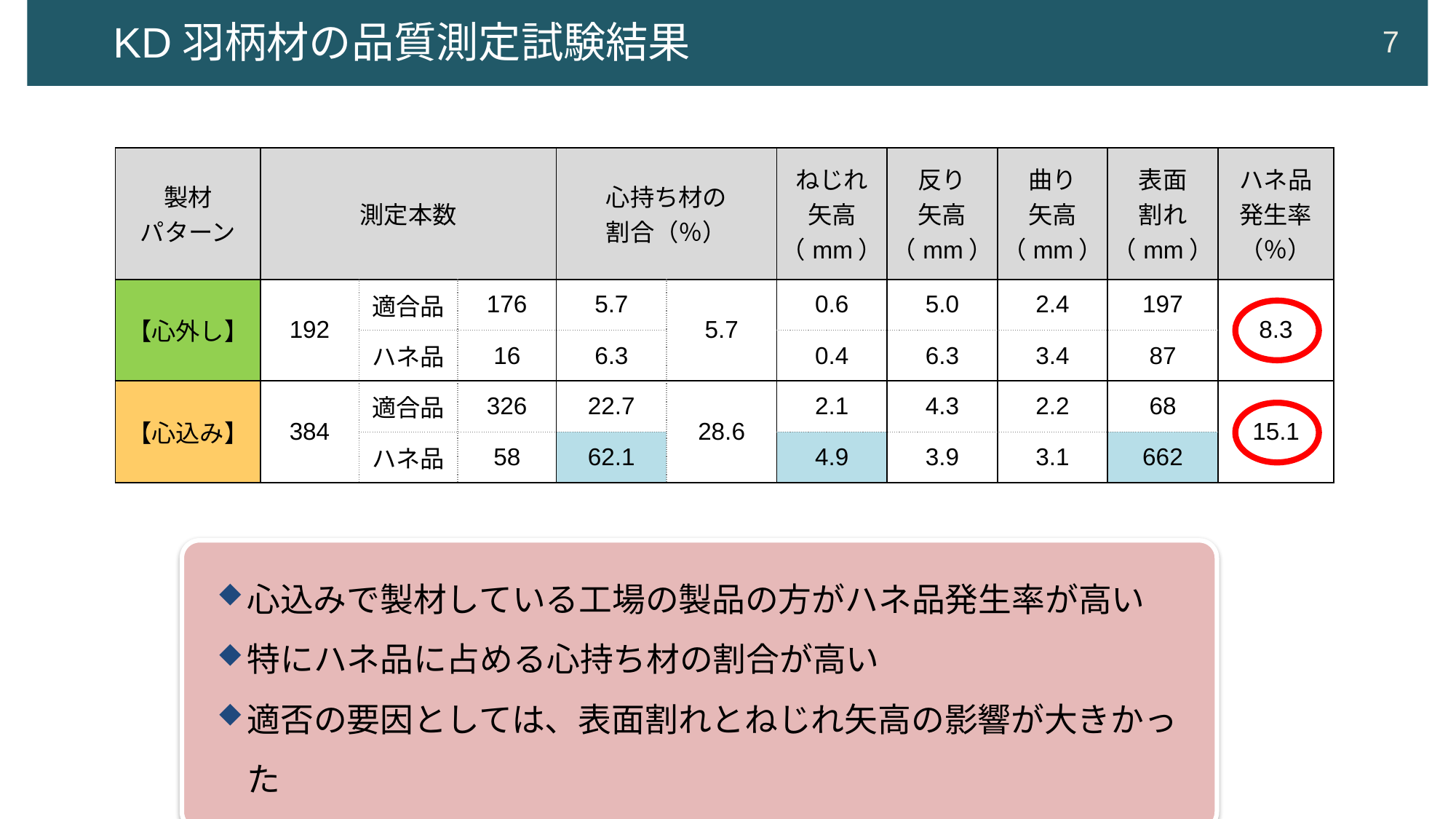

KD羽柄材の品質測定試験結果
7
| 製材 パターン | 測定本数 |  |  | 心持ち材の 割合（％） |  | ねじれ 矢高 （mm） | 反り 矢高 （mm） | 曲り 矢高 （mm） | 表面 割れ （mm） | ハネ品 発生率 （％） |
| --- | --- | --- | --- | --- | --- | --- | --- | --- | --- | --- |
| 【心外し】 | 192 | 適合品 | 176 | 5.7 | 5.7 | 0.6 | 5.0 | 2.4 | 197 | 8.3 |
|  |  | ハネ品 | 16 | 6.3 |  | 0.4 | 6.3 | 3.4 | 87 |  |
| 【心込み】 | 384 | 適合品 | 326 | 22.7 | 28.6 | 2.1 | 4.3 | 2.2 | 68 | 15.1 |
|  |  | ハネ品 | 58 | 62.1 |  | 4.9 | 3.9 | 3.1 | 662 |  |

心込みで製材している工場の製品の方がハネ品発生率が高い
特にハネ品に占める心持ち材の割合が高い
適否の要因としては、表面割れとねじれ矢高の影響が大きかった